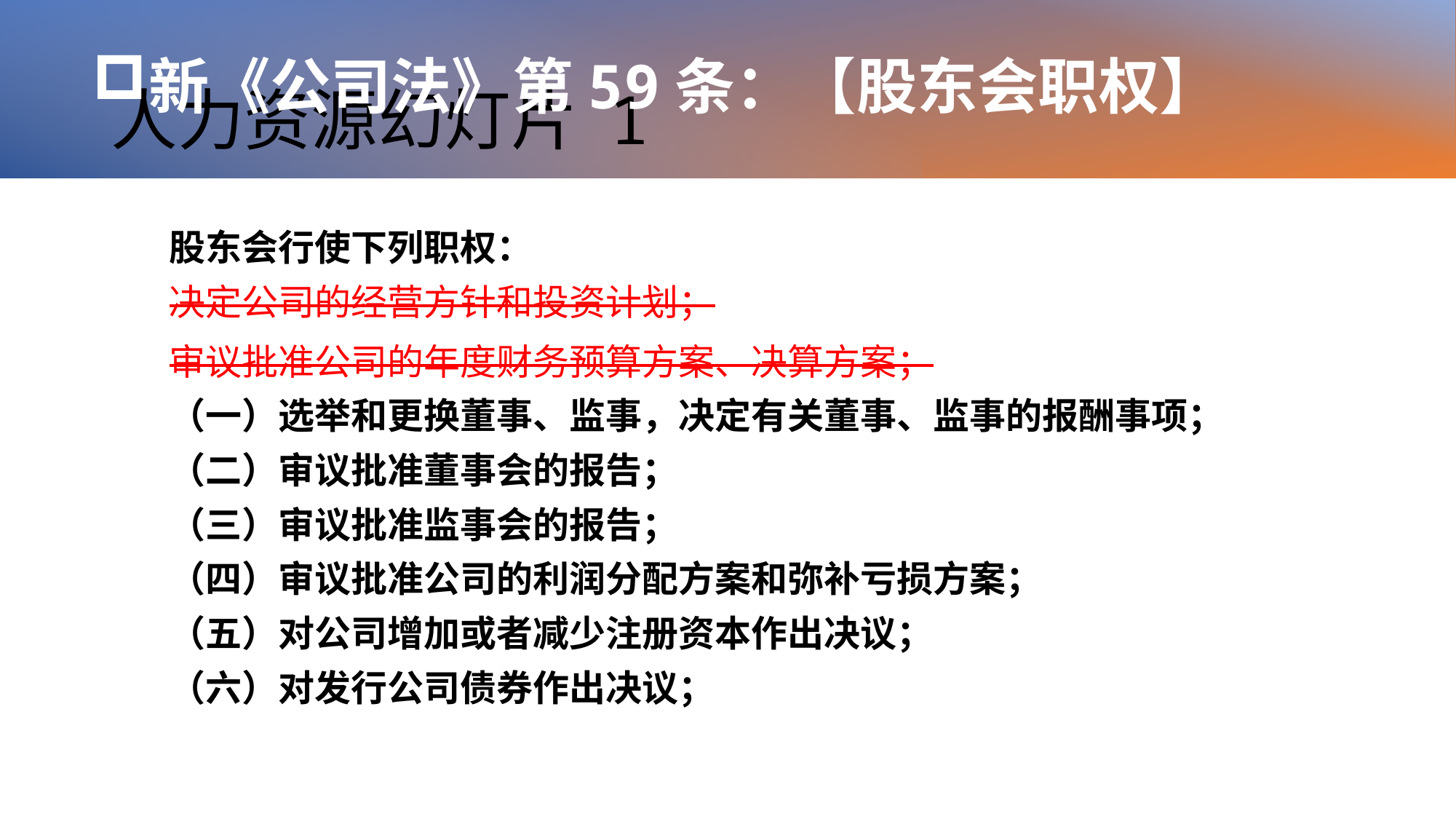

新《公司法》第59条：【股东会职权】
# 人力资源幻灯片 1
股东会行使下列职权：
决定公司的经营方针和投资计划；
审议批准公司的年度财务预算方案、决算方案；
（一）选举和更换董事、监事，决定有关董事、监事的报酬事项；
（二）审议批准董事会的报告；
（三）审议批准监事会的报告；
（四）审议批准公司的利润分配方案和弥补亏损方案；
（五）对公司增加或者减少注册资本作出决议；
（六）对发行公司债券作出决议；